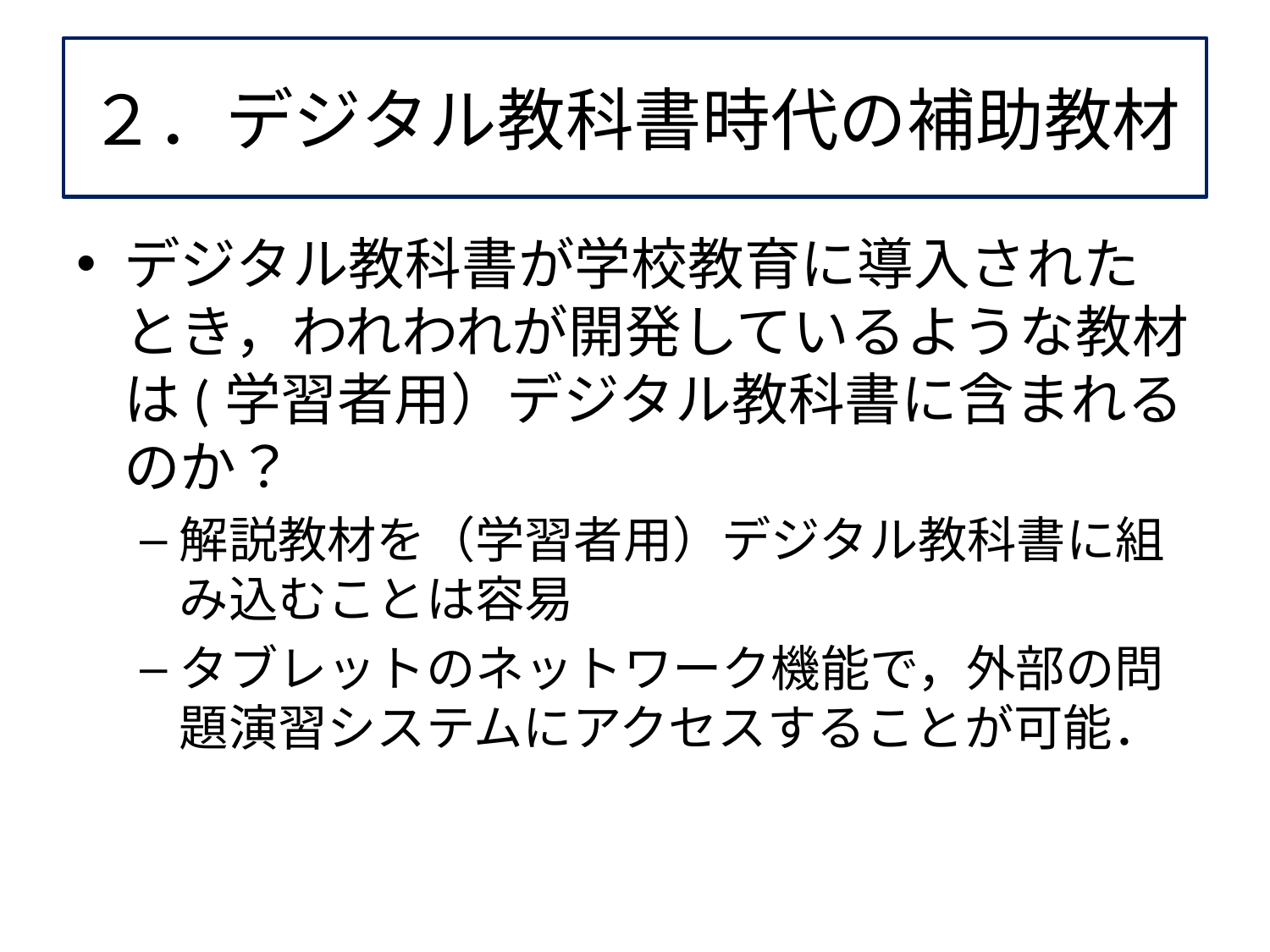

# ２．デジタル教科書時代の補助教材
デジタル教科書が学校教育に導入されたとき，われわれが開発しているような教材は(学習者用）デジタル教科書に含まれるのか？
解説教材を（学習者用）デジタル教科書に組み込むことは容易
タブレットのネットワーク機能で，外部の問題演習システムにアクセスすることが可能．